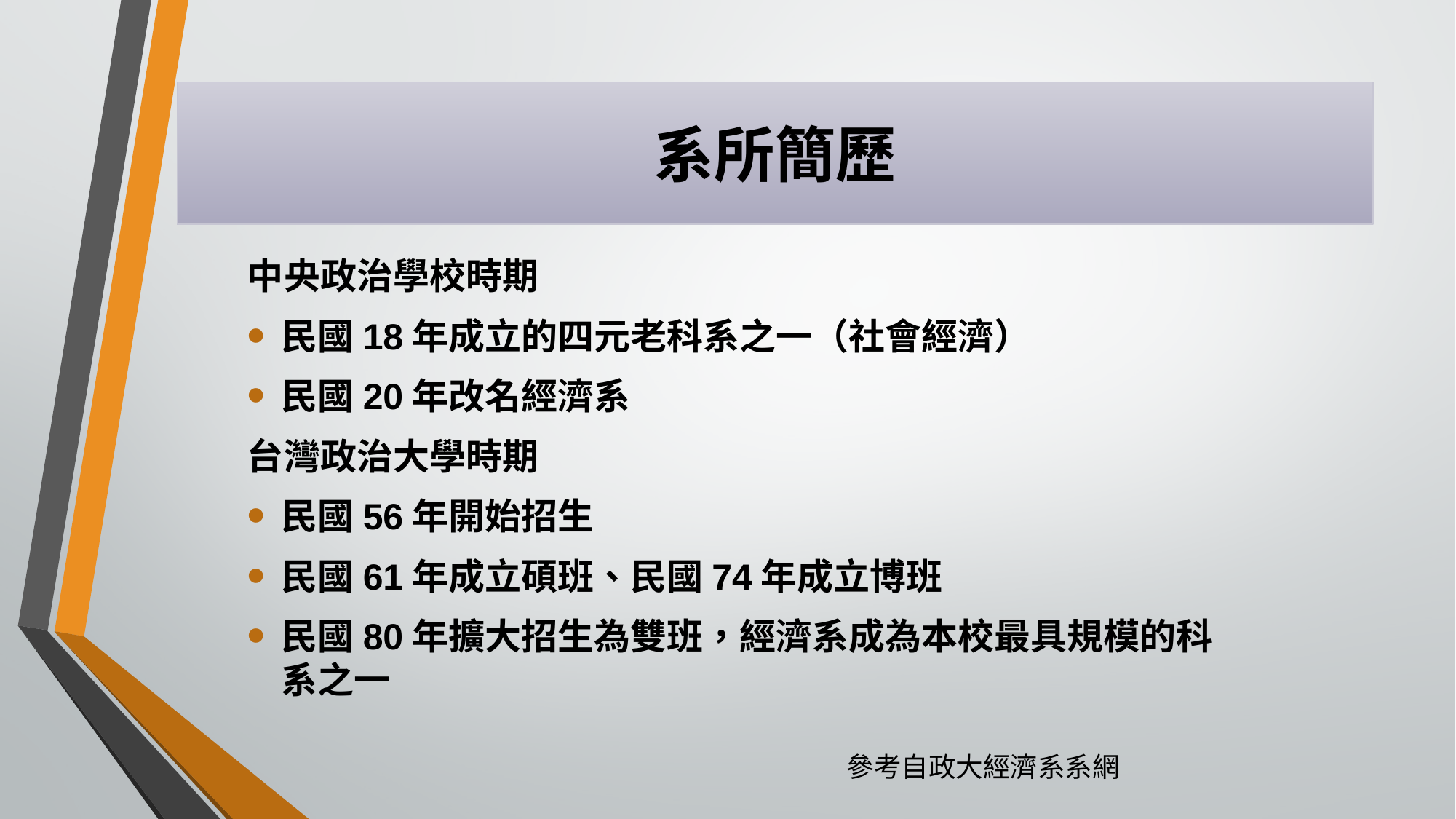

# 系所簡歷
中央政治學校時期
民國18年成立的四元老科系之一（社會經濟）
民國20年改名經濟系
台灣政治大學時期
民國56年開始招生
民國61年成立碩班、民國74年成立博班
民國80年擴大招生為雙班，經濟系成為本校最具規模的科系之一
參考自政大經濟系系網